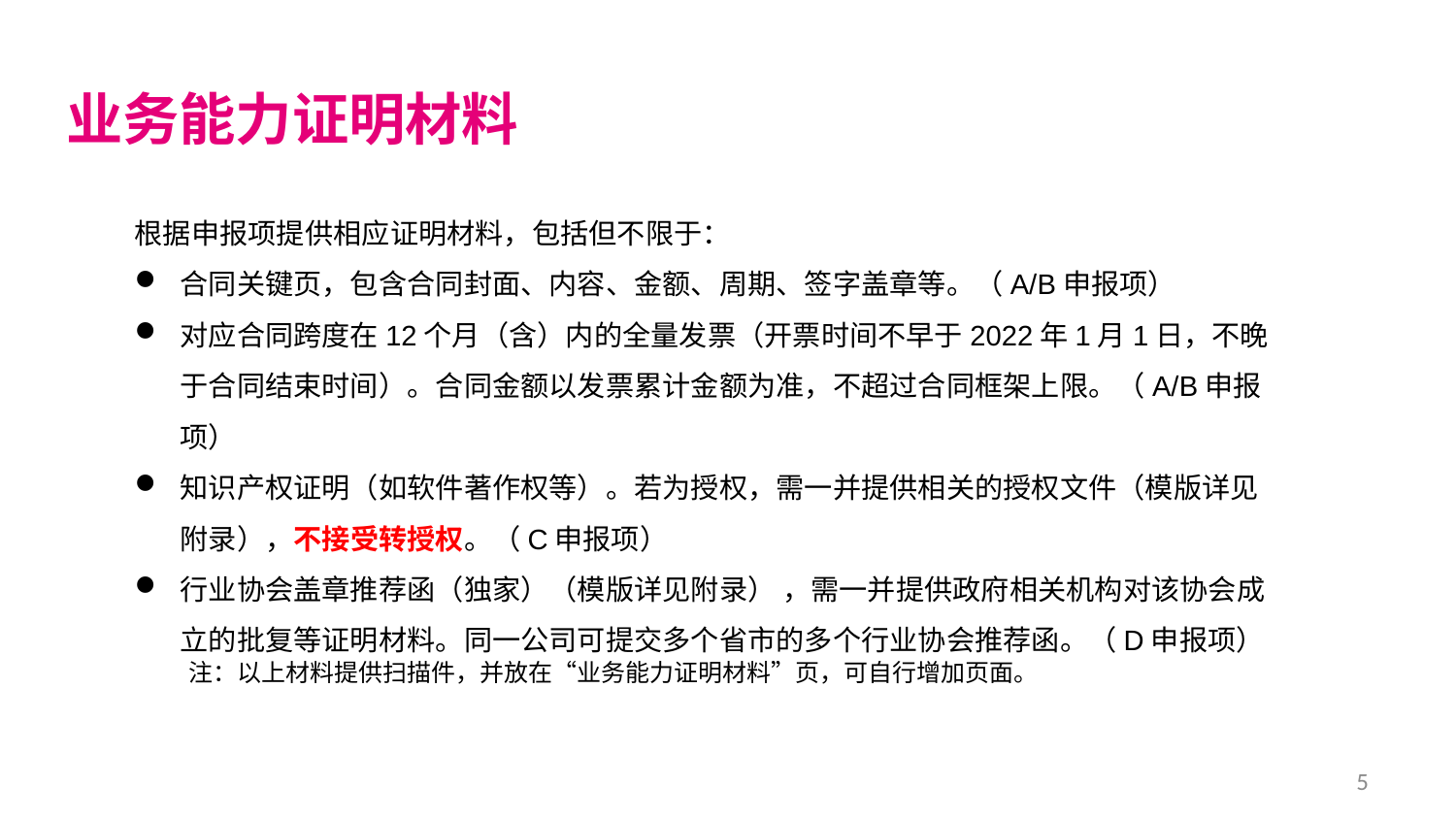

业务能力证明材料
根据申报项提供相应证明材料，包括但不限于：
合同关键页，包含合同封面、内容、金额、周期、签字盖章等。（A/B申报项）
对应合同跨度在12个月（含）内的全量发票（开票时间不早于2022年1月1日，不晚于合同结束时间）。合同金额以发票累计金额为准，不超过合同框架上限。（A/B申报项）
知识产权证明（如软件著作权等）。若为授权，需一并提供相关的授权文件（模版详见附录），不接受转授权。（C申报项）
行业协会盖章推荐函（独家）（模版详见附录） ，需一并提供政府相关机构对该协会成立的批复等证明材料。同一公司可提交多个省市的多个行业协会推荐函。（D申报项）
注：以上材料提供扫描件，并放在“业务能力证明材料”页，可自行增加页面。
5